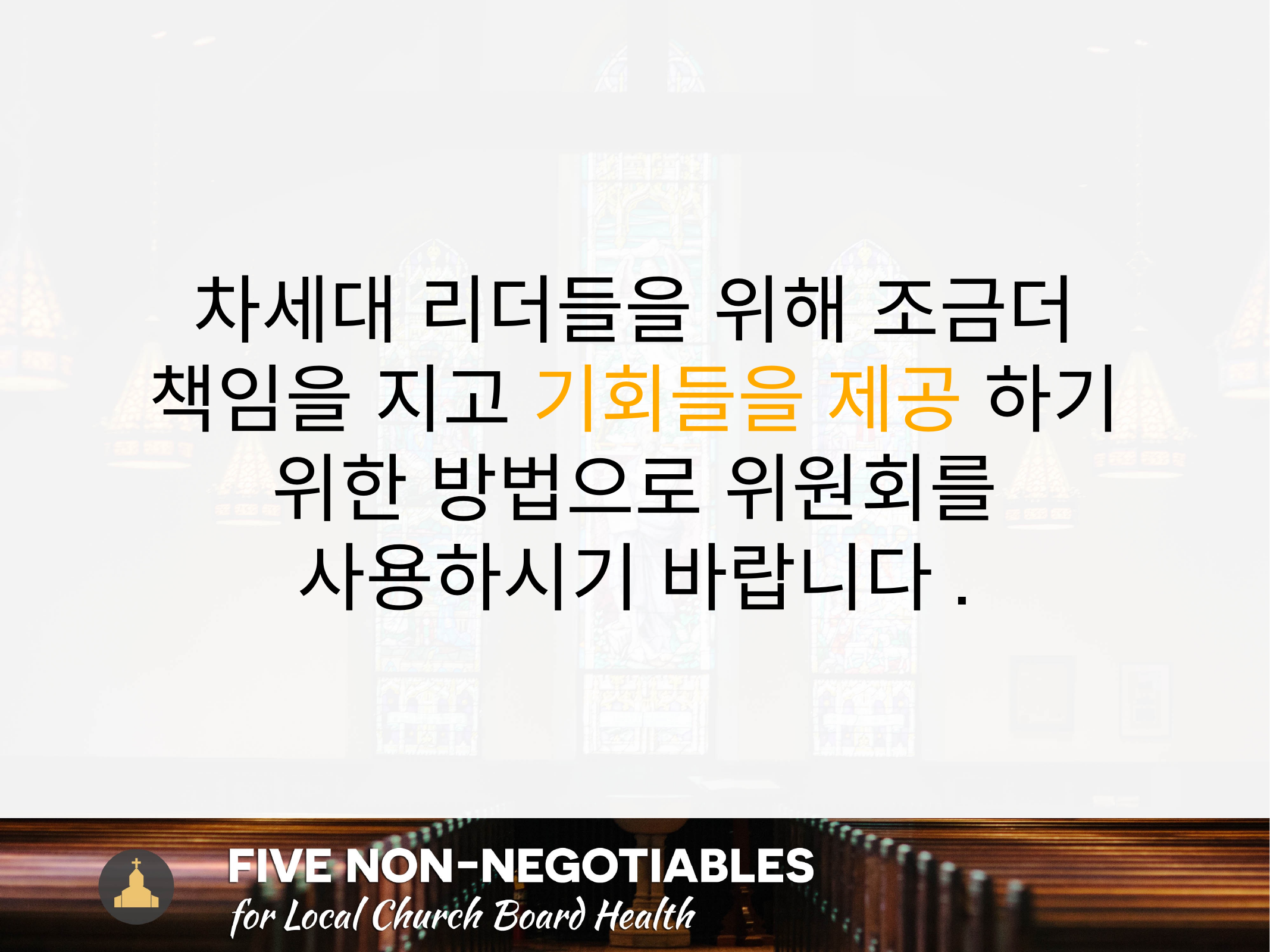

차세대 리더들을 위해 조금더 책임을 지고 기회들을 제공 하기 위한 방법으로 위원회를 사용하시기 바랍니다.